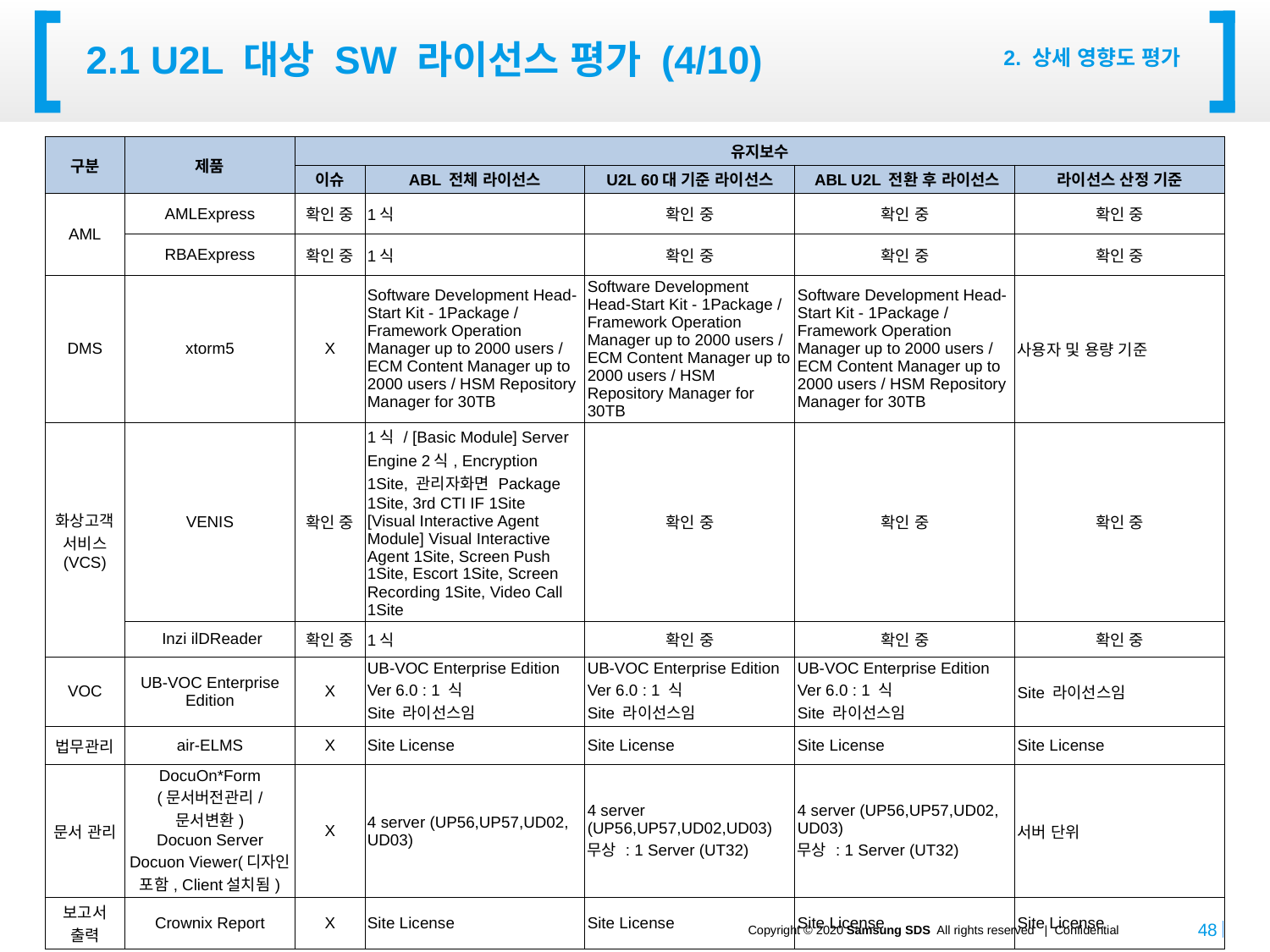

# 2.1 U2L 대상 SW 라이선스 평가 (4/10)
2. 상세 영향도 평가
| 구분 | 제품 | 유지보수 |  |  |  |  |
| --- | --- | --- | --- | --- | --- | --- |
|  |  | 이슈 | ABL 전체 라이선스 | U2L 60대 기준 라이선스 | ABL U2L 전환 후 라이선스 | 라이선스 산정 기준 |
| AML | AMLExpress | 확인 중 | 1식 | 확인 중 | 확인 중 | 확인 중 |
|  | RBAExpress | 확인 중 | 1식 | 확인 중 | 확인 중 | 확인 중 |
| DMS | xtorm5 | X | Software Development Head-Start Kit - 1Package / Framework Operation Manager up to 2000 users / ECM Content Manager up to 2000 users / HSM Repository Manager for 30TB | Software Development Head-Start Kit - 1Package / Framework Operation Manager up to 2000 users / ECM Content Manager up to 2000 users / HSM Repository Manager for 30TB | Software Development Head-Start Kit - 1Package / Framework Operation Manager up to 2000 users / ECM Content Manager up to 2000 users / HSM Repository Manager for 30TB | 사용자 및 용량 기준 |
| 화상고객 서비스 (VCS) | VENIS | 확인 중 | 1식 / [Basic Module] Server Engine 2식, Encryption 1Site, 관리자화면 Package 1Site, 3rd CTI IF 1Site [Visual Interactive Agent Module] Visual Interactive Agent 1Site, Screen Push 1Site, Escort 1Site, Screen Recording 1Site, Video Call 1Site | 확인 중 | 확인 중 | 확인 중 |
|  | Inzi ilDReader | 확인 중 | 1식 | 확인 중 | 확인 중 | 확인 중 |
| VOC | UB-VOC Enterprise Edition | X | UB-VOC Enterprise Edition Ver 6.0 : 1 식 Site 라이선스임 | UB-VOC Enterprise Edition Ver 6.0 : 1 식 Site 라이선스임 | UB-VOC Enterprise Edition Ver 6.0 : 1 식 Site 라이선스임 | Site 라이선스임 |
| 법무관리 | air-ELMS | X | Site License | Site License | Site License | Site License |
| 문서 관리 | DocuOn\*Form (문서버전관리/ 문서변환) Docuon Server Docuon Viewer(디자인 포함, Client설치됨) | X | 4 server (UP56,UP57,UD02, UD03) | 4 server (UP56,UP57,UD02,UD03) 무상 : 1 Server (UT32) | 4 server (UP56,UP57,UD02, UD03) 무상 : 1 Server (UT32) | 서버 단위 |
| 보고서 출력 | Crownix Report | X | Site License | Site License | Site License | Site License |